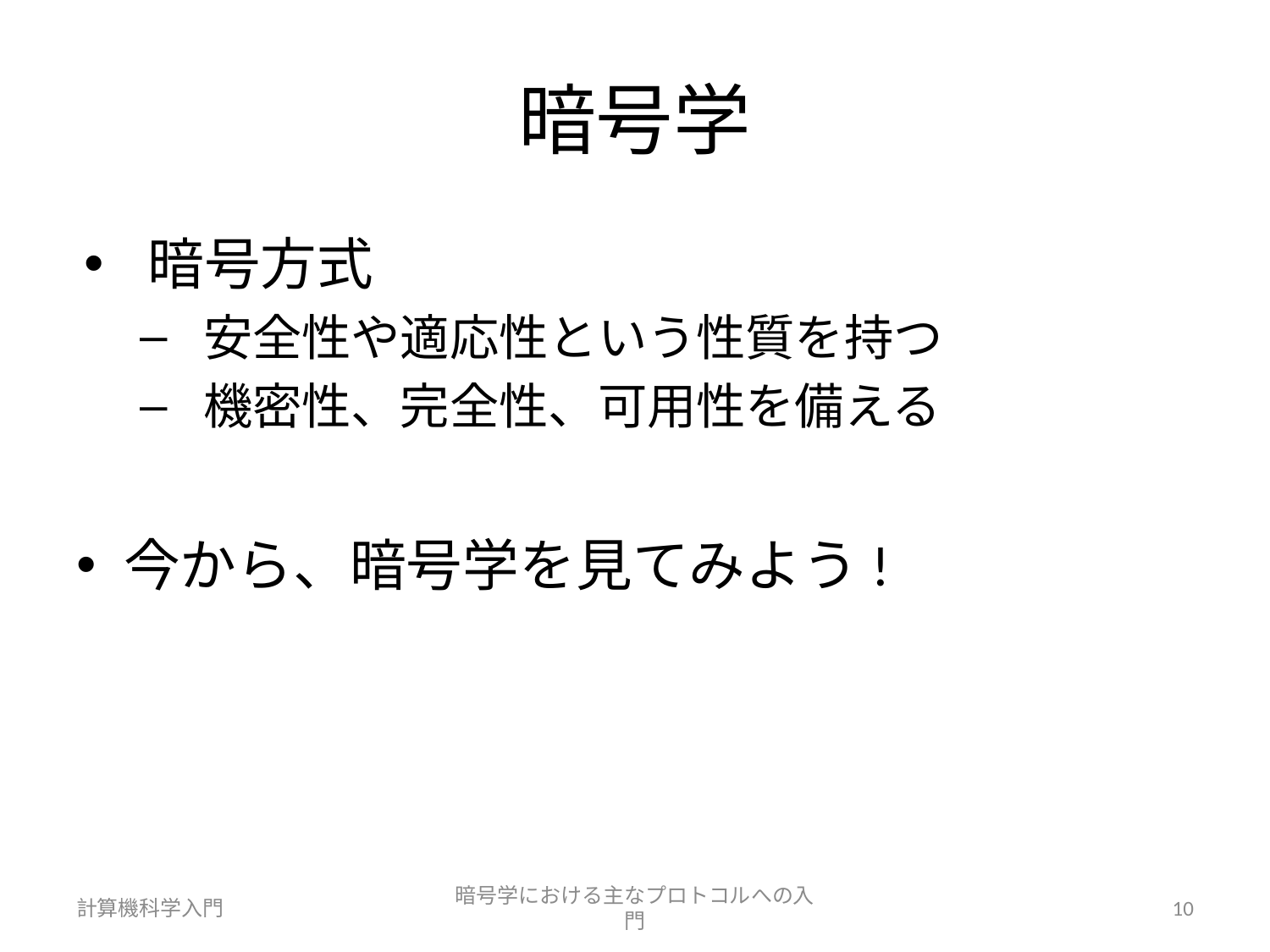

# 暗号学
暗号方式
安全性や適応性という性質を持つ
機密性、完全性、可用性を備える

今から、暗号学を見てみよう!
計算機科学入門
暗号学における主なプロトコルへの入門
10